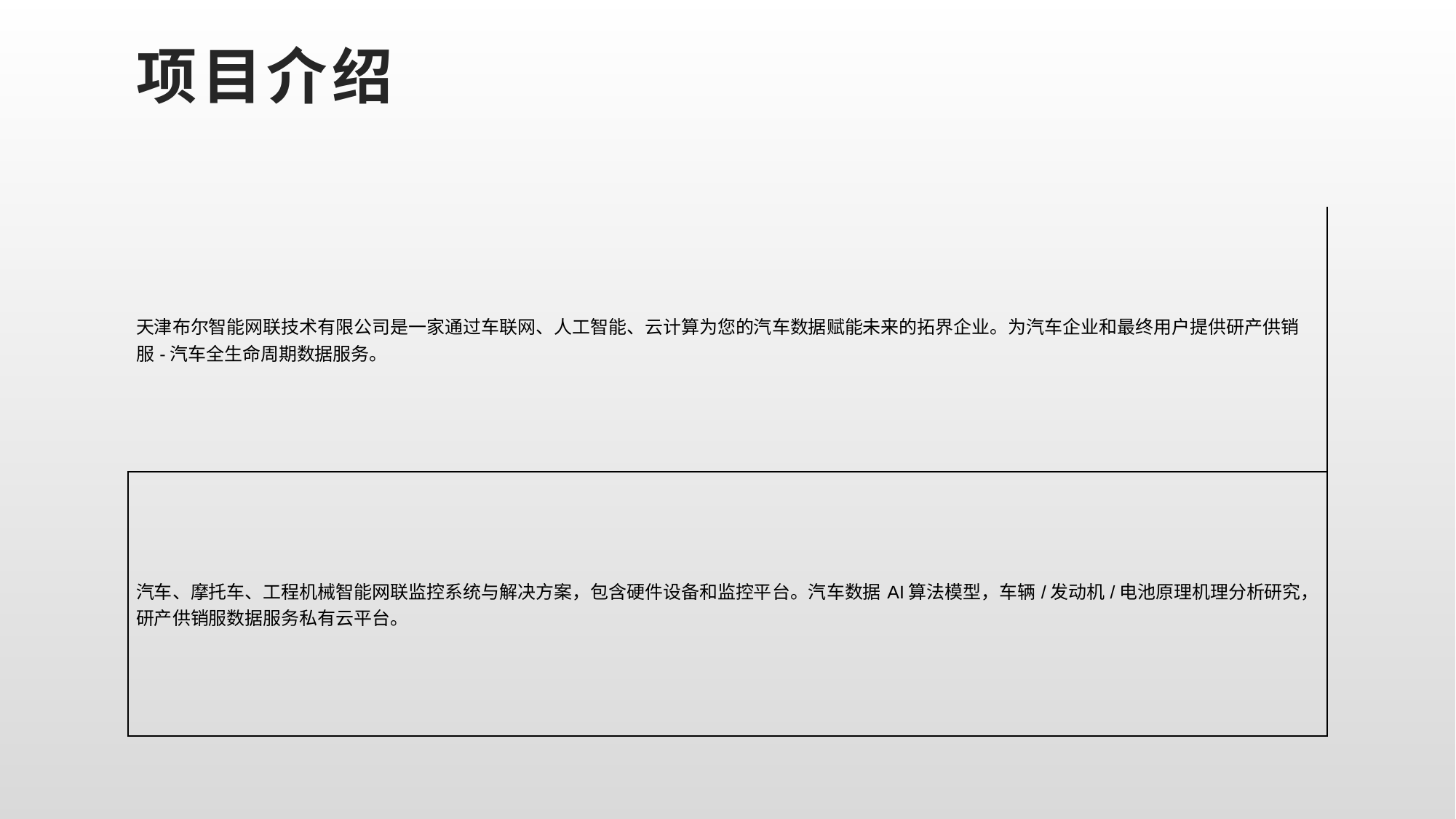

# 项目介绍
| 天津布尔智能网联技术有限公司是一家通过车联网、人工智能、云计算为您的汽车数据赋能未来的拓界企业。为汽车企业和最终用户提供研产供销服-汽车全生命周期数据服务。 |
| --- |
| 汽车、摩托车、工程机械智能网联监控系统与解决方案，包含硬件设备和监控平台。汽车数据AI算法模型，车辆/发动机/电池原理机理分析研究，研产供销服数据服务私有云平台。 |